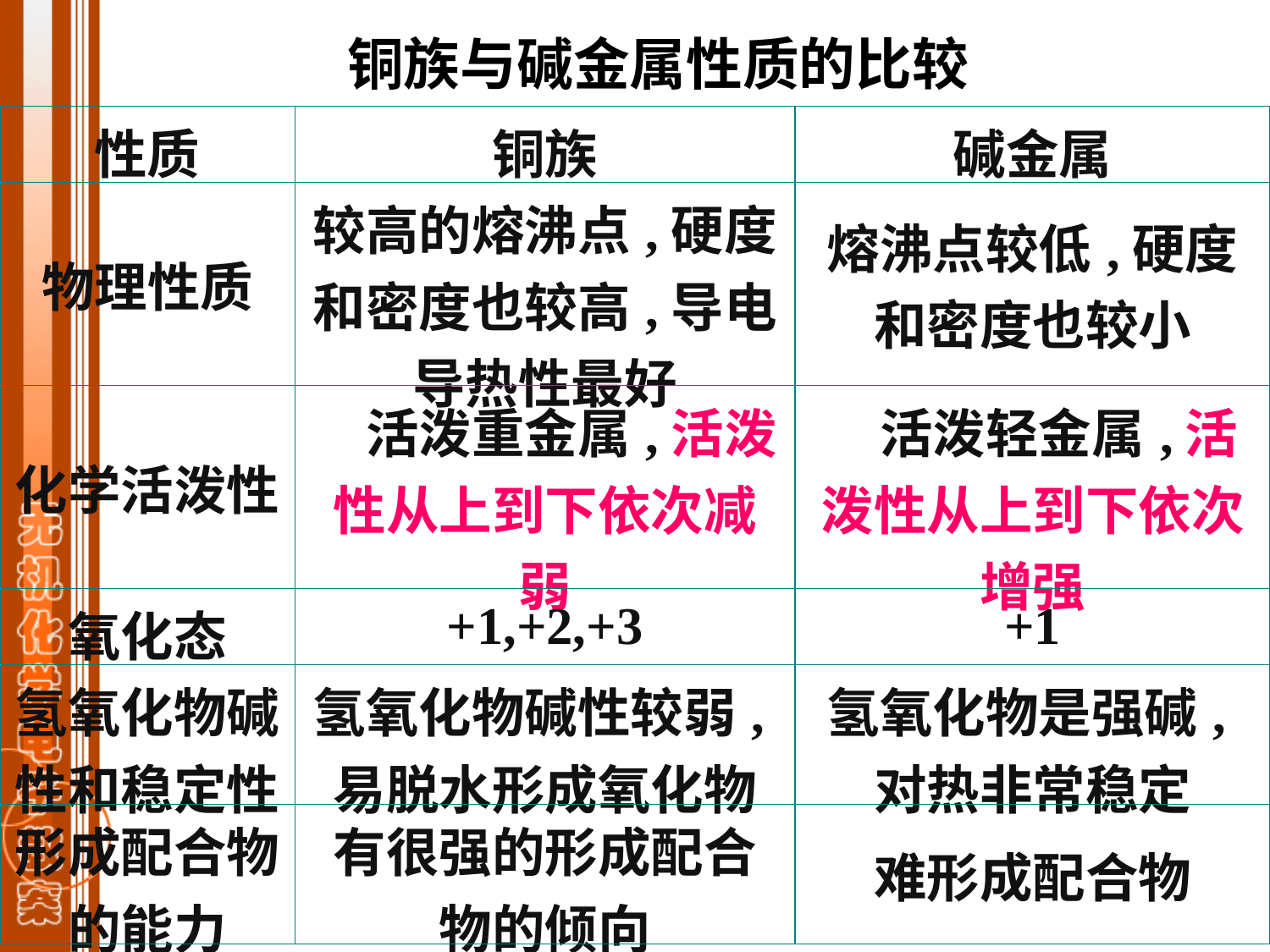

铜族与碱金属性质的比较
| 性质 | 铜族 | 碱金属 |
| --- | --- | --- |
| 物理性质 | 较高的熔沸点,硬度和密度也较高,导电导热性最好 | 熔沸点较低,硬度和密度也较小 |
| 化学活泼性 | 不活泼重金属,活泼性从上到下依次减弱 | 极活泼轻金属,活泼性从上到下依次增强 |
| 氧化态 | +1,+2,+3 | +1 |
| 氢氧化物碱性和稳定性 | 氢氧化物碱性较弱,易脱水形成氧化物 | 氢氧化物是强碱,对热非常稳定 |
| 形成配合物的能力 | 有很强的形成配合物的倾向 | 难形成配合物 |

124